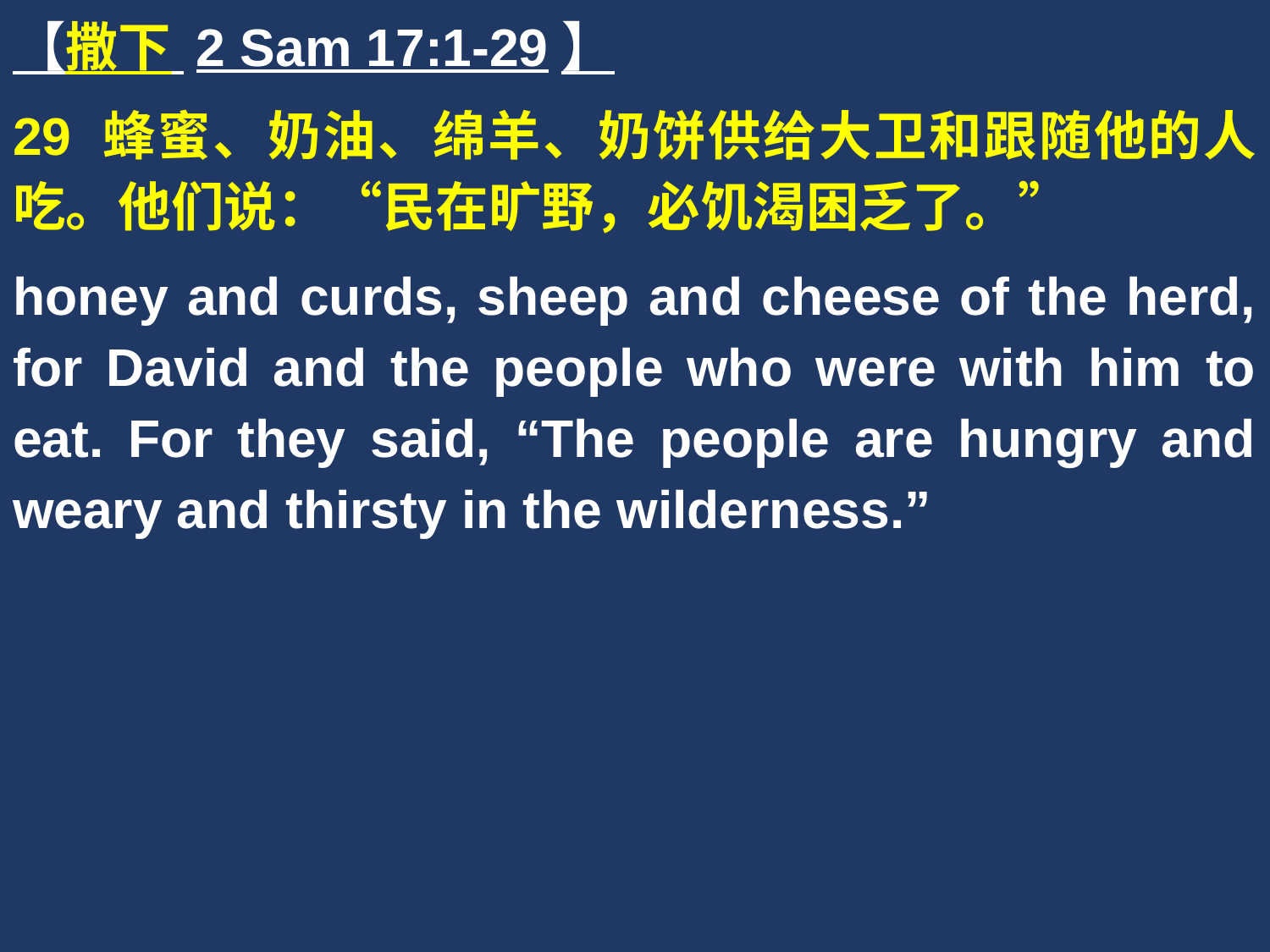

【撒下 2 Sam 17:1-29】
29 蜂蜜、奶油、绵羊、奶饼供给大卫和跟随他的人吃。他们说：“民在旷野，必饥渴困乏了。”
honey and curds, sheep and cheese of the herd, for David and the people who were with him to eat. For they said, “The people are hungry and weary and thirsty in the wilderness.”